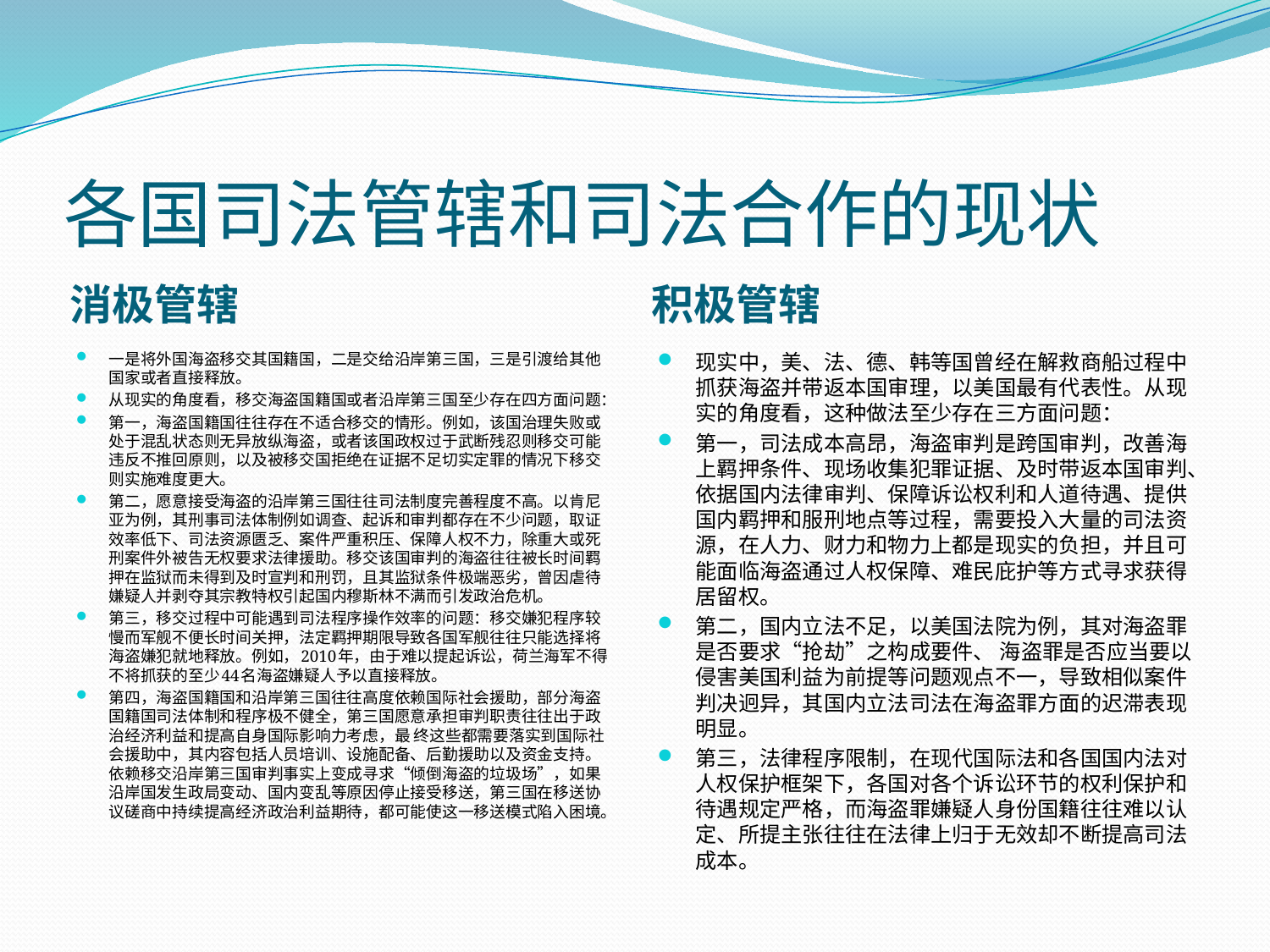

# 各国司法管辖和司法合作的现状
消极管辖
积极管辖
一是将外国海盗移交其国籍国，二是交给沿岸第三国，三是引渡给其他国家或者直接释放。
从现实的角度看，移交海盗国籍国或者沿岸第三国至少存在四方面问题：
第一，海盗国籍国往往存在不适合移交的情形。例如，该国治理失败或处于混乱状态则无异放纵海盗，或者该国政权过于武断残忍则移交可能违反不推回原则，以及被移交国拒绝在证据不足切实定罪的情况下移交则实施难度更大。
第二，愿意接受海盗的沿岸第三国往往司法制度完善程度不高。以肯尼亚为例，其刑事司法体制例如调查、起诉和审判都存在不少问题，取证效率低下、司法资源匮乏、案件严重积压、保障人权不力，除重大或死刑案件外被告无权要求法律援助。移交该国审判的海盗往往被长时间羁押在监狱而未得到及时宣判和刑罚，且其监狱条件极端恶劣，曾因虐待嫌疑人并剥夺其宗教特权引起国内穆斯林不满而引发政治危机。
第三，移交过程中可能遇到司法程序操作效率的问题：移交嫌犯程序较慢而军舰不便长时间关押，法定羁押期限导致各国军舰往往只能选择将海盗嫌犯就地释放。例如，2010年，由于难以提起诉讼，荷兰海军不得不将抓获的至少44名海盗嫌疑人予以直接释放。
第四，海盗国籍国和沿岸第三国往往高度依赖国际社会援助，部分海盗国籍国司法体制和程序极不健全，第三国愿意承担审判职责往往出于政治经济利益和提高自身国际影响力考虑，最 终这些都需要落实到国际社会援助中，其内容包括人员培训、设施配备、后勤援助以及资金支持。依赖移交沿岸第三国审判事实上变成寻求“倾倒海盗的垃圾场”，如果沿岸国发生政局变动、国内变乱等原因停止接受移送，第三国在移送协议磋商中持续提高经济政治利益期待，都可能使这一移送模式陷入困境。
现实中，美、法、德、韩等国曾经在解救商船过程中抓获海盗并带返本国审理，以美国最有代表性。从现实的角度看，这种做法至少存在三方面问题：
第一，司法成本高昂，海盗审判是跨国审判，改善海上羁押条件、现场收集犯罪证据、及时带返本国审判、依据国内法律审判、保障诉讼权利和人道待遇、提供国内羁押和服刑地点等过程，需要投入大量的司法资源，在人力、财力和物力上都是现实的负担，并且可能面临海盗通过人权保障、难民庇护等方式寻求获得居留权。
第二，国内立法不足，以美国法院为例，其对海盗罪是否要求“抢劫”之构成要件、 海盗罪是否应当要以侵害美国利益为前提等问题观点不一，导致相似案件判决迥异，其国内立法司法在海盗罪方面的迟滞表现明显。
第三，法律程序限制，在现代国际法和各国国内法对人权保护框架下，各国对各个诉讼环节的权利保护和待遇规定严格，而海盗罪嫌疑人身份国籍往往难以认定、所提主张往往在法律上归于无效却不断提高司法成本。